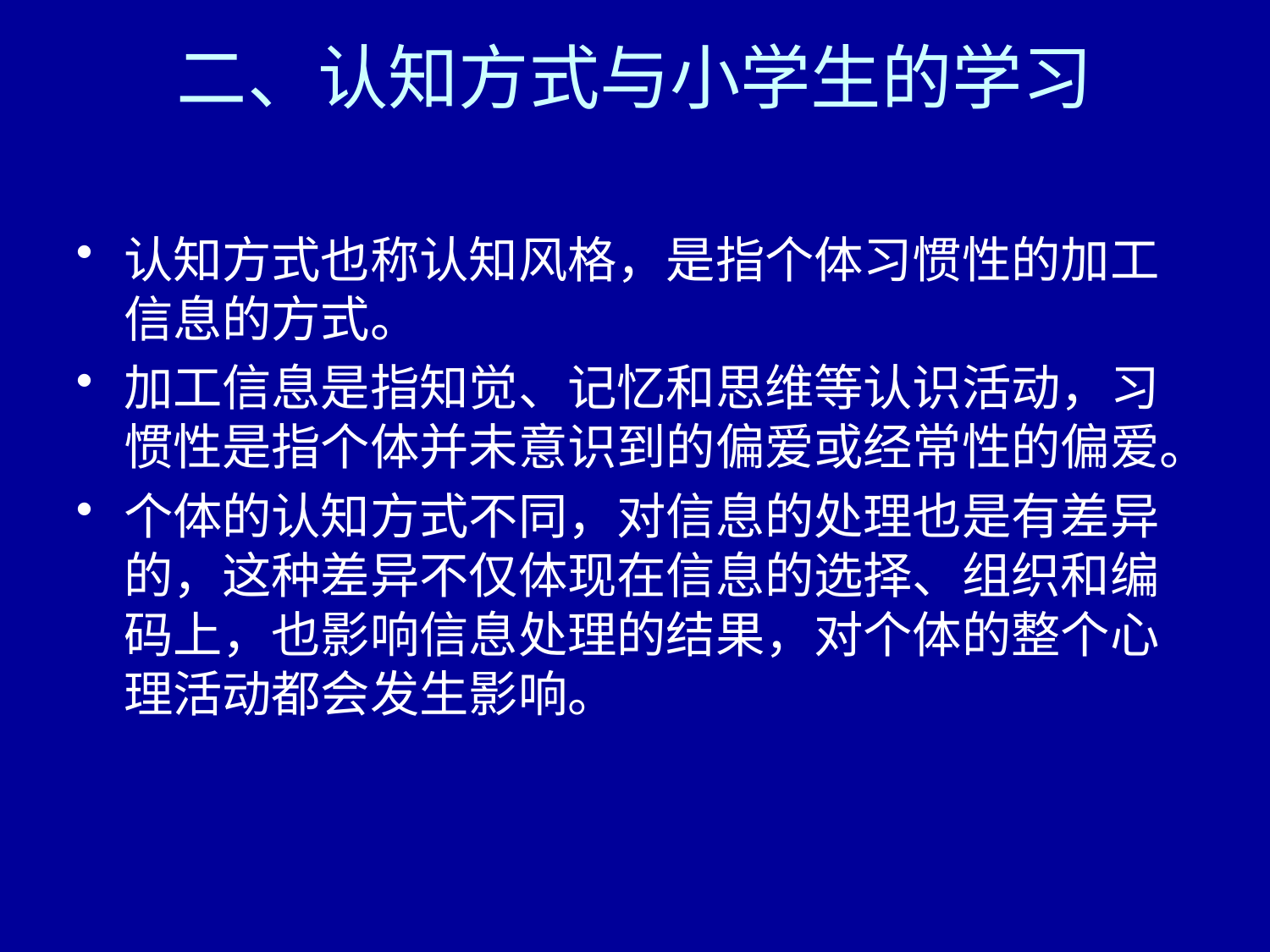

# 二、认知方式与小学生的学习
认知方式也称认知风格，是指个体习惯性的加工信息的方式。
加工信息是指知觉、记忆和思维等认识活动，习惯性是指个体并未意识到的偏爱或经常性的偏爱。
个体的认知方式不同，对信息的处理也是有差异的，这种差异不仅体现在信息的选择、组织和编码上，也影响信息处理的结果，对个体的整个心理活动都会发生影响。